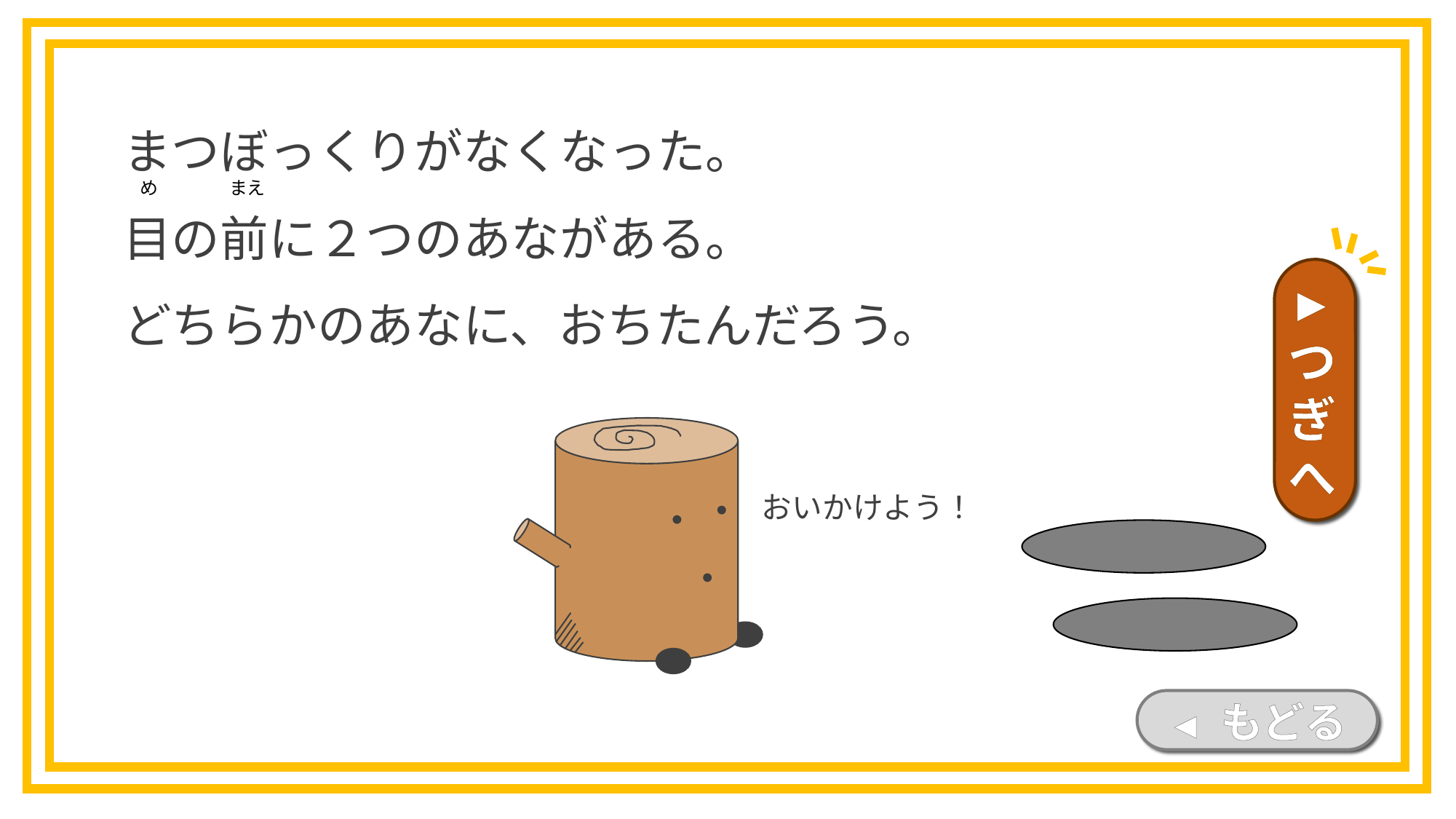

まつぼっくりがなくなった。
目の前に２つのあながある。
どちらかのあなに、おちたんだろう。
め
まえ
►つぎへ

おいかけよう！

◄ もどる